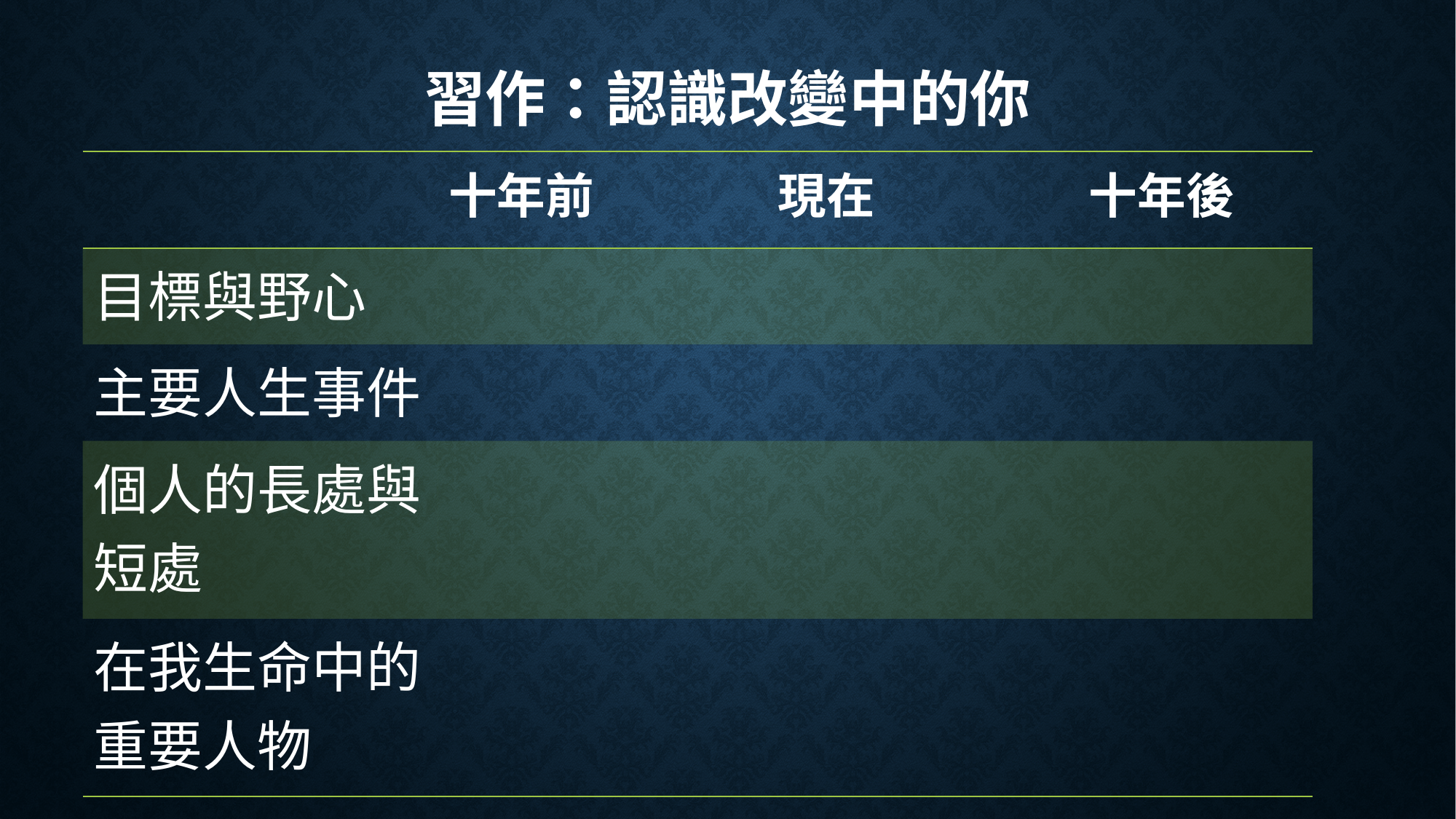

# 習作：認識改變中的你
|  | 十年前 | 現在 | 十年後 |
| --- | --- | --- | --- |
| 目標與野心 |  |  |  |
| 主要人生事件 |  |  |  |
| 個人的長處與短處 |  |  |  |
| 在我生命中的重要人物 |  |  |  |